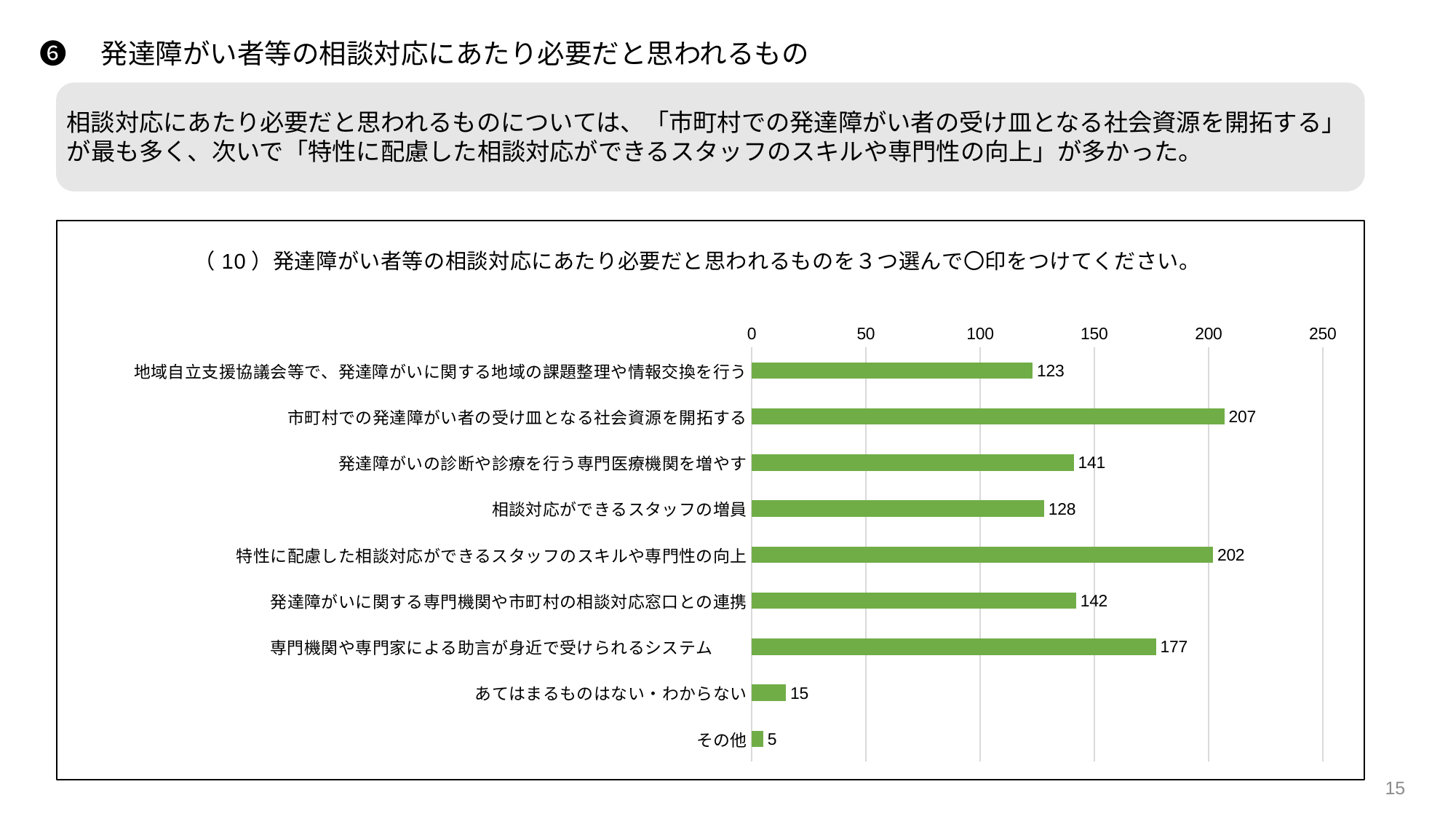

❻　発達障がい者等の相談対応にあたり必要だと思われるもの

相談対応にあたり必要だと思われるものについては、「市町村での発達障がい者の受け皿となる社会資源を開拓する」が最も多く、次いで「特性に配慮した相談対応ができるスタッフのスキルや専門性の向上」が多かった。

### Chart: （10）発達障がい者等の相談対応にあたり必要だと思われるものを３つ選んで〇印をつけてください。

| Category |  |
|---|---|
| 地域自立支援協議会等で、発達障がいに関する地域の課題整理や情報交換を行う | 123.0 |
| 市町村での発達障がい者の受け皿となる社会資源を開拓する | 207.0 |
| 発達障がいの診断や診療を行う専門医療機関を増やす | 141.0 |
| 相談対応ができるスタッフの増員 | 128.0 |
| 特性に配慮した相談対応ができるスタッフのスキルや専門性の向上 | 202.0 |
| 発達障がいに関する専門機関や市町村の相談対応窓口との連携 | 142.0 |
| 専門機関や専門家による助言が身近で受けられるシステム　　 | 177.0 |
| あてはまるものはない・わからない | 15.0 |
| その他 | 5.0 |
15